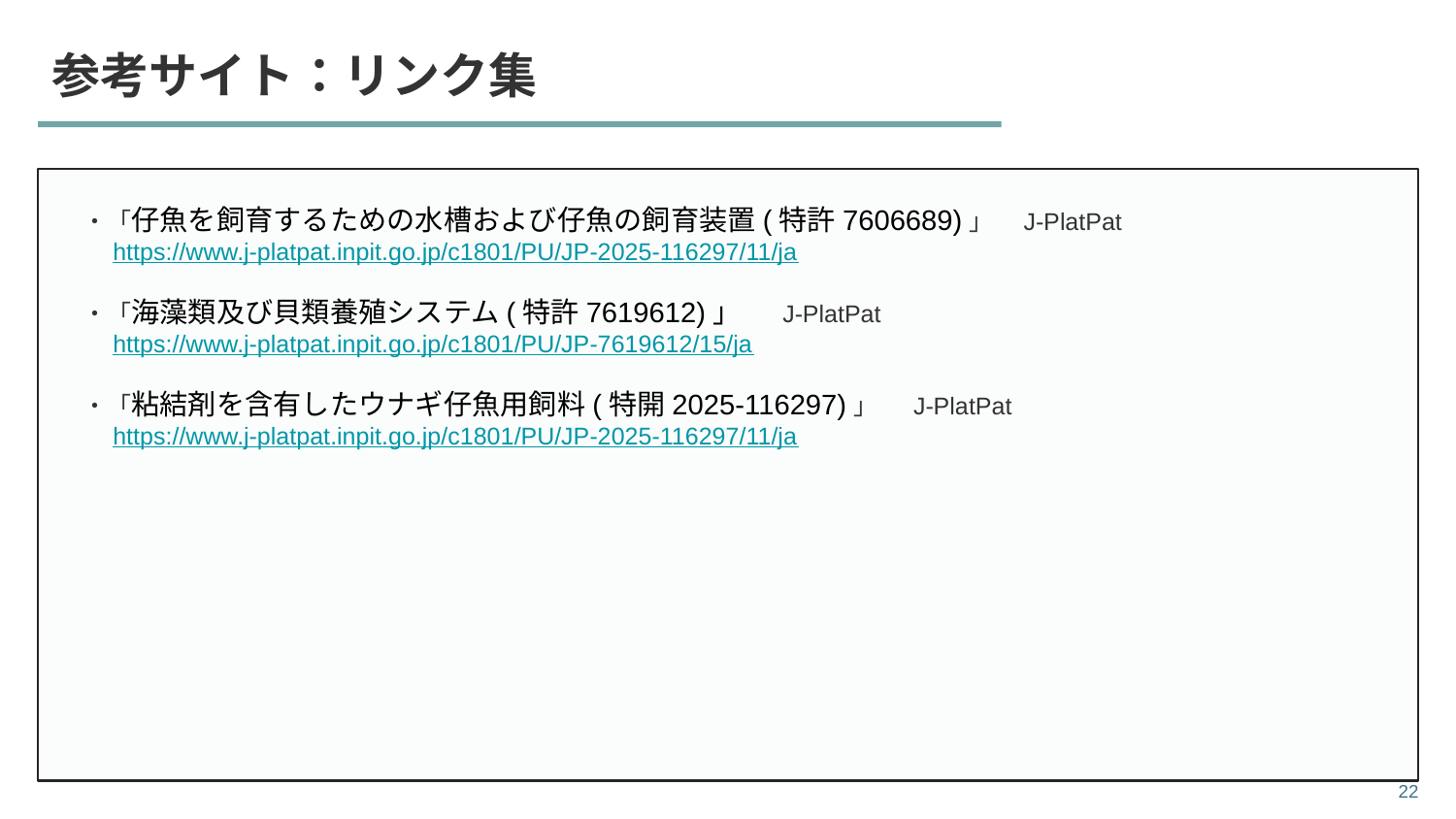

参考サイト：リンク集

・「仔魚を飼育するための水槽および仔魚の飼育装置(特許7606689)」　J-PlatPat
　https://www.j-platpat.inpit.go.jp/c1801/PU/JP-2025-116297/11/ja

・「海藻類及び貝類養殖システム(特許7619612)」　 J-PlatPat
　https://www.j-platpat.inpit.go.jp/c1801/PU/JP-7619612/15/ja

・「粘結剤を含有したウナギ仔魚用飼料(特開2025-116297)」　 J-PlatPat
　https://www.j-platpat.inpit.go.jp/c1801/PU/JP-2025-116297/11/ja
22